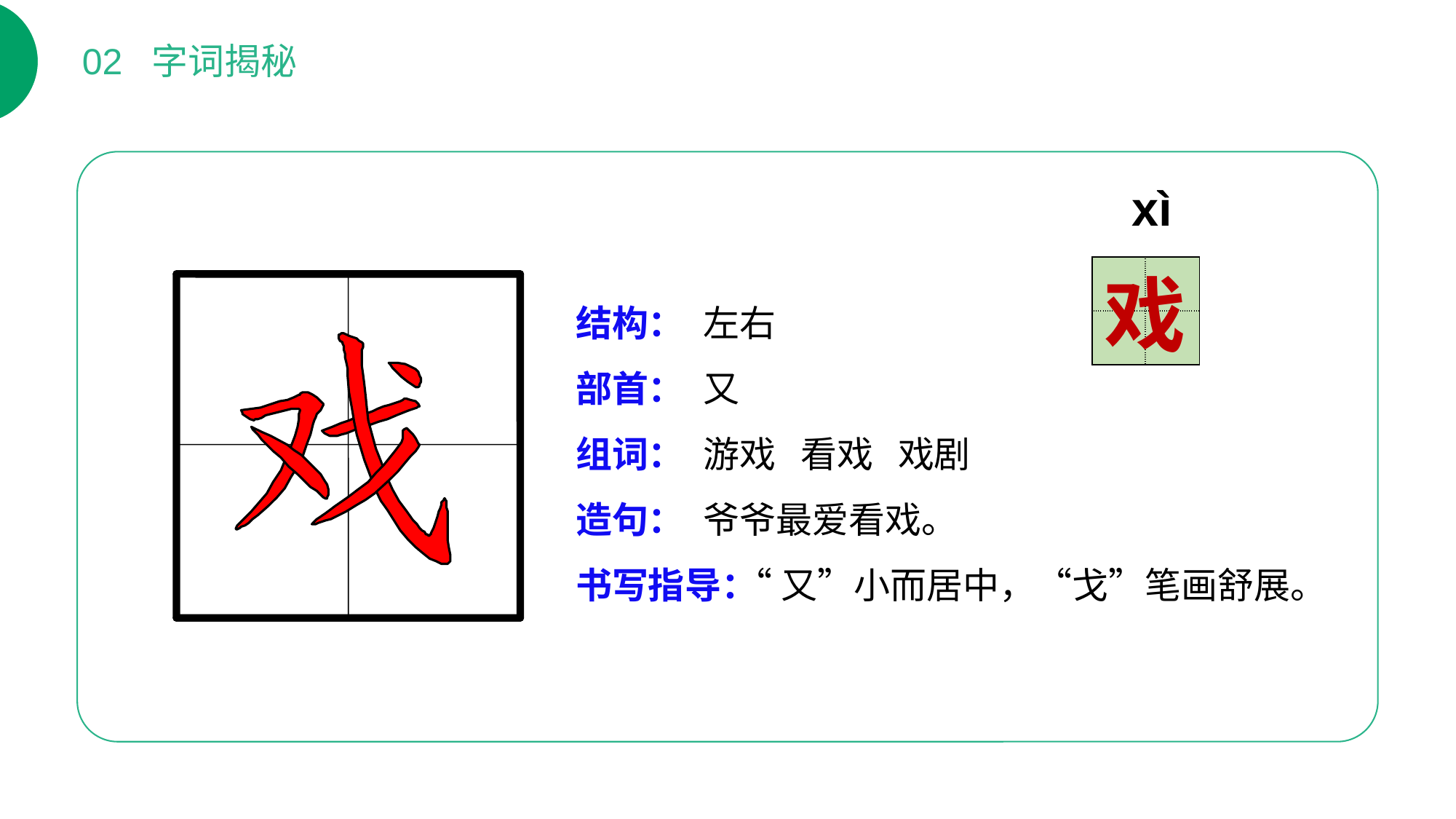

02  字词揭秘
xì
|  |  |
| --- | --- |
|  |  |
戏
结构：
部首：
组词：
造句：
书写指导：
左右
又
游戏   看戏   戏剧
爷爷最爱看戏。
    “又”小而居中，“戈”笔画舒展。